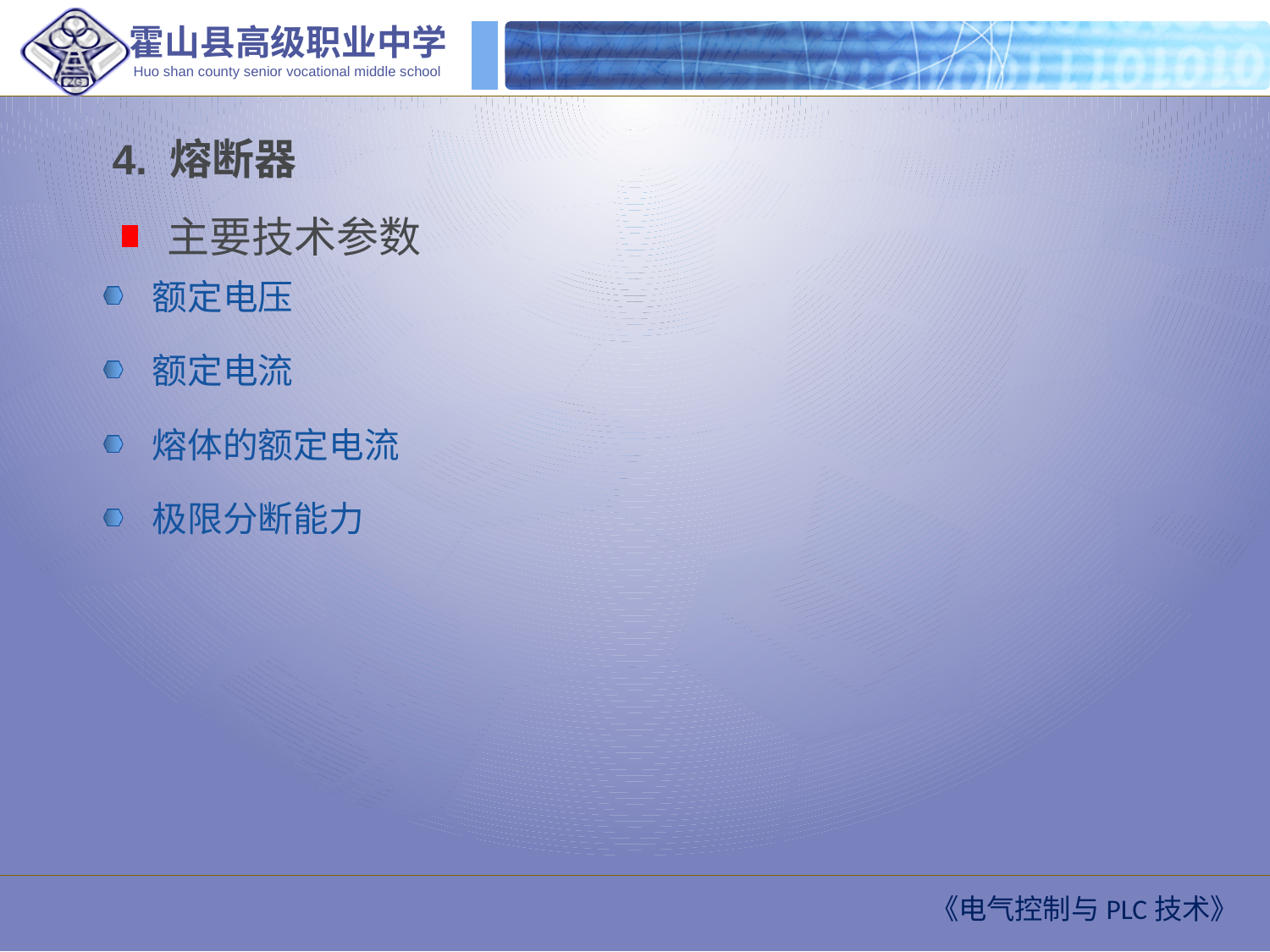

4. 熔断器
主要技术参数

额定电压
额定电流
熔体的额定电流
极限分断能力